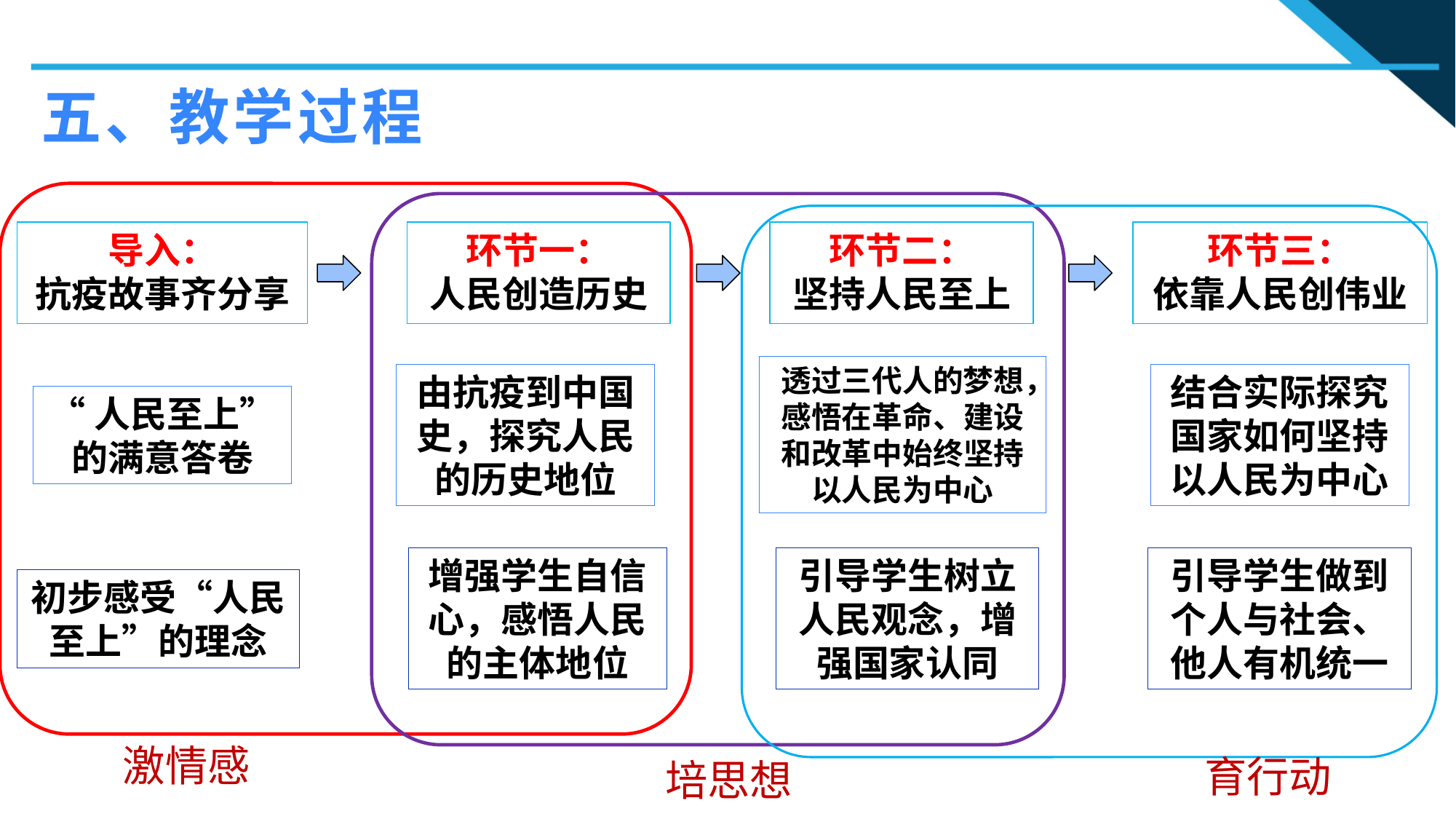

五、教学过程

导入：
抗疫故事齐分享
环节一：
人民创造历史
环节二：
坚持人民至上
环节三：
依靠人民创伟业

透过三代人的梦想，感悟在革命、建设和改革中始终坚持以人民为中心
由抗疫到中国史，探究人民的历史地位
结合实际探究国家如何坚持以人民为中心
“人民至上”的满意答卷
增强学生自信心，感悟人民的主体地位
引导学生树立人民观念，增强国家认同
引导学生做到个人与社会、他人有机统一
初步感受“人民至上”的理念
激情感
育行动
培思想